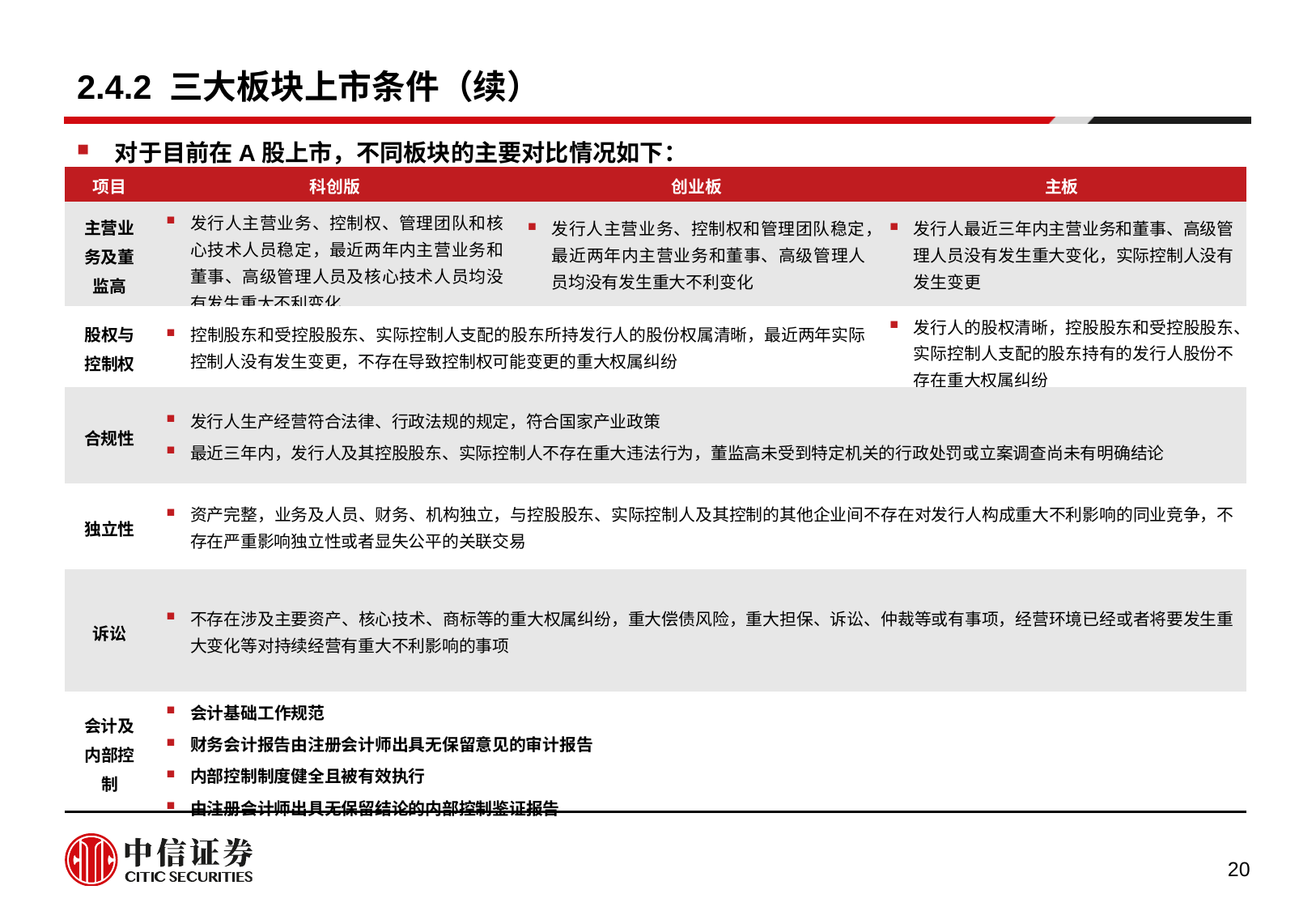

# 2.4.2 三大板块上市条件（续）
对于目前在A股上市，不同板块的主要对比情况如下：
| 项目 | 科创版 | 创业板 | 主板 |
| --- | --- | --- | --- |
| 主营业务及董监高 | 发行人主营业务、控制权、管理团队和核心技术人员稳定，最近两年内主营业务和董事、高级管理人员及核心技术人员均没有发生重大不利变化 | 发行人主营业务、控制权和管理团队稳定，最近两年内主营业务和董事、高级管理人员均没有发生重大不利变化 | 发行人最近三年内主营业务和董事、高级管理人员没有发生重大变化，实际控制人没有发生变更 |
| 股权与控制权 | 控制股东和受控股股东、实际控制人支配的股东所持发行人的股份权属清晰，最近两年实际控制人没有发生变更，不存在导致控制权可能变更的重大权属纠纷 |  | 发行人的股权清晰，控股股东和受控股股东、实际控制人支配的股东持有的发行人股份不存在重大权属纠纷 |
| 合规性 | 发行人生产经营符合法律、行政法规的规定，符合国家产业政策 最近三年内，发行人及其控股股东、实际控制人不存在重大违法行为，董监高未受到特定机关的行政处罚或立案调查尚未有明确结论 |  |  |
| 独立性 | 资产完整，业务及人员、财务、机构独立，与控股股东、实际控制人及其控制的其他企业间不存在对发行人构成重大不利影响的同业竞争，不存在严重影响独立性或者显失公平的关联交易 |  |  |
| 诉讼 | 不存在涉及主要资产、核心技术、商标等的重大权属纠纷，重大偿债风险，重大担保、诉讼、仲裁等或有事项，经营环境已经或者将要发生重大变化等对持续经营有重大不利影响的事项 |  |  |
| 会计及 内部控制 | 会计基础工作规范 财务会计报告由注册会计师出具无保留意见的审计报告 内部控制制度健全且被有效执行 由注册会计师出具无保留结论的内部控制鉴证报告 |  |  |